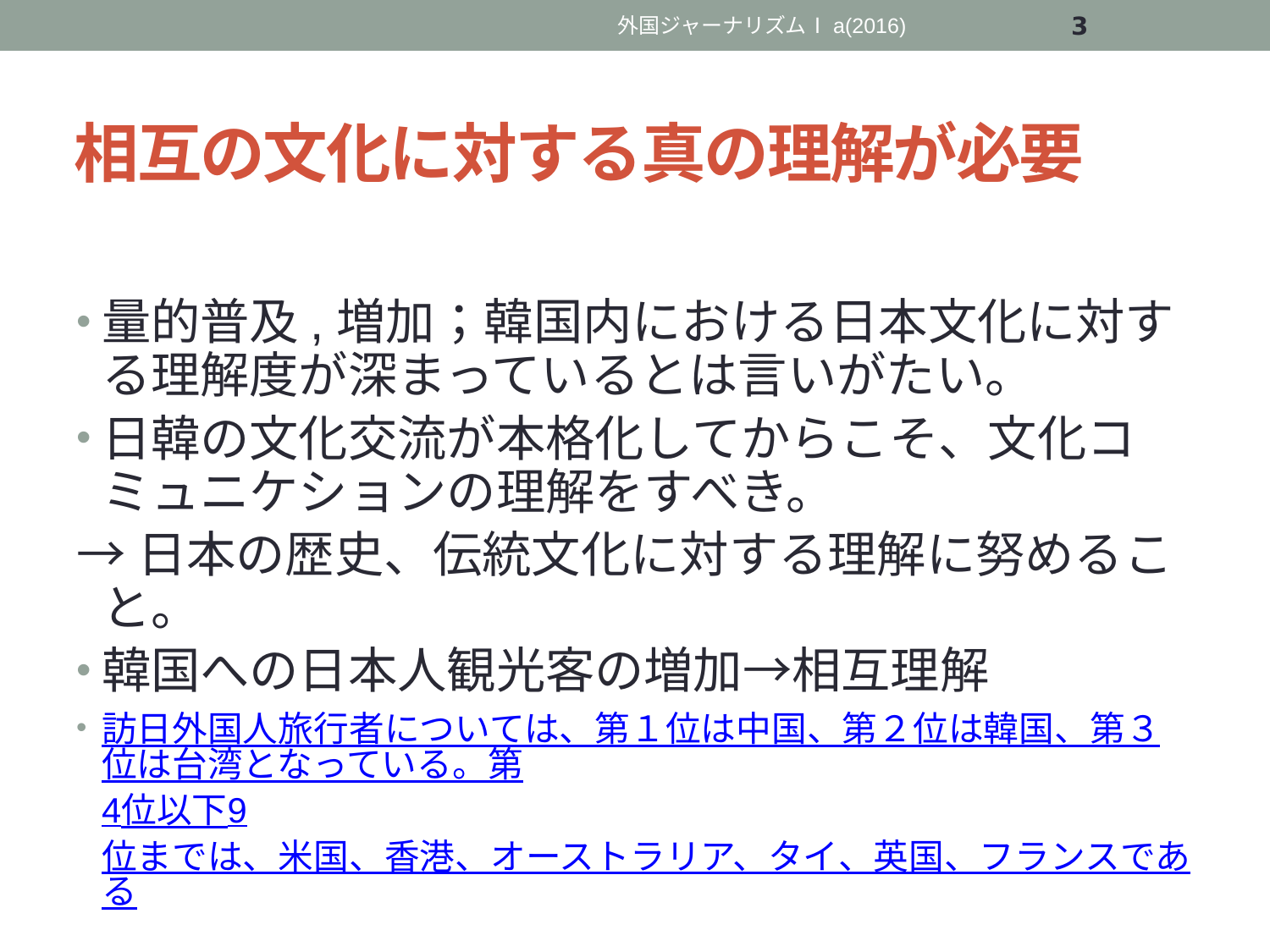

外国ジャーナリズムⅠa(2016)
3
# 相互の文化に対する真の理解が必要

量的普及,増加；韓国内における日本文化に対する理解度が深まっているとは言いがたい。
日韓の文化交流が本格化してからこそ、文化コミュニケションの理解をすべき。
→日本の歴史、伝統文化に対する理解に努めること。
韓国への日本人観光客の増加→相互理解
訪日外国人旅行者については、第１位は中国、第２位は韓国、第３位は台湾となっている。第4位以下9位までは、米国、香港、オーストラリア、タイ、英国、フランスである